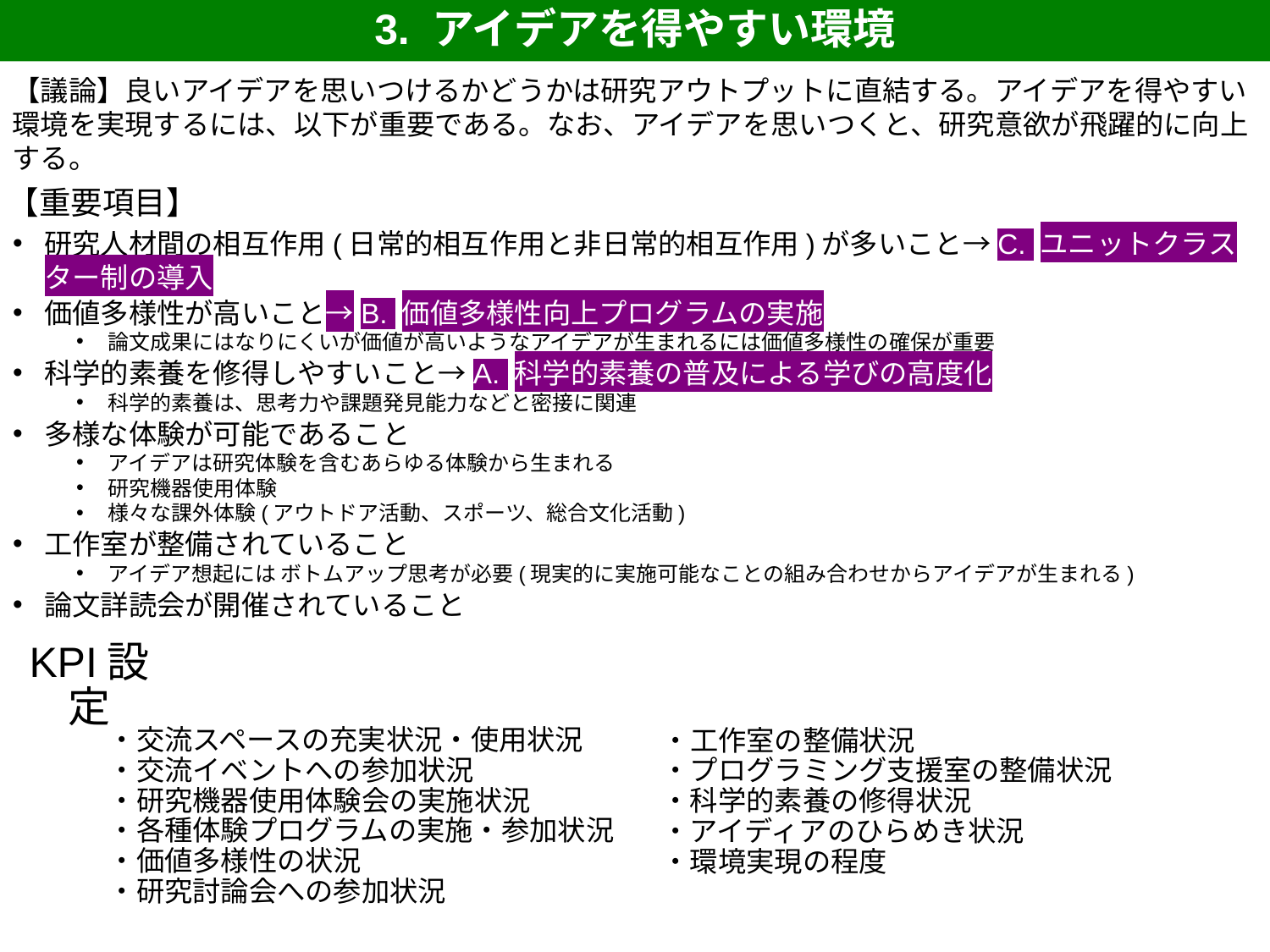

# 3. アイデアを得やすい環境
【議論】良いアイデアを思いつけるかどうかは研究アウトプットに直結する。アイデアを得やすい環境を実現するには、以下が重要である。なお、アイデアを思いつくと、研究意欲が飛躍的に向上する。
【重要項目】
研究人材間の相互作用(日常的相互作用と非日常的相互作用)が多いこと→C. ユニットクラスター制の導入
価値多様性が高いこと→B. 価値多様性向上プログラムの実施
論文成果にはなりにくいが価値が高いようなアイデアが生まれるには価値多様性の確保が重要
科学的素養を修得しやすいこと→A. 科学的素養の普及による学びの高度化
科学的素養は、思考力や課題発見能力などと密接に関連
多様な体験が可能であること
アイデアは研究体験を含むあらゆる体験から生まれる
研究機器使用体験
様々な課外体験(アウトドア活動、スポーツ、総合文化活動)
工作室が整備されていること
アイデア想起には ボトムアップ思考が必要(現実的に実施可能なことの組み合わせからアイデアが生まれる)
論文詳読会が開催されていること

KPI設定
・工作室の整備状況
・プログラミング支援室の整備状況
・科学的素養の修得状況
・アイディアのひらめき状況
・環境実現の程度
・交流スペースの充実状況・使用状況
・交流イベントへの参加状況
・研究機器使用体験会の実施状況
・各種体験プログラムの実施・参加状況
・価値多様性の状況
・研究討論会への参加状況